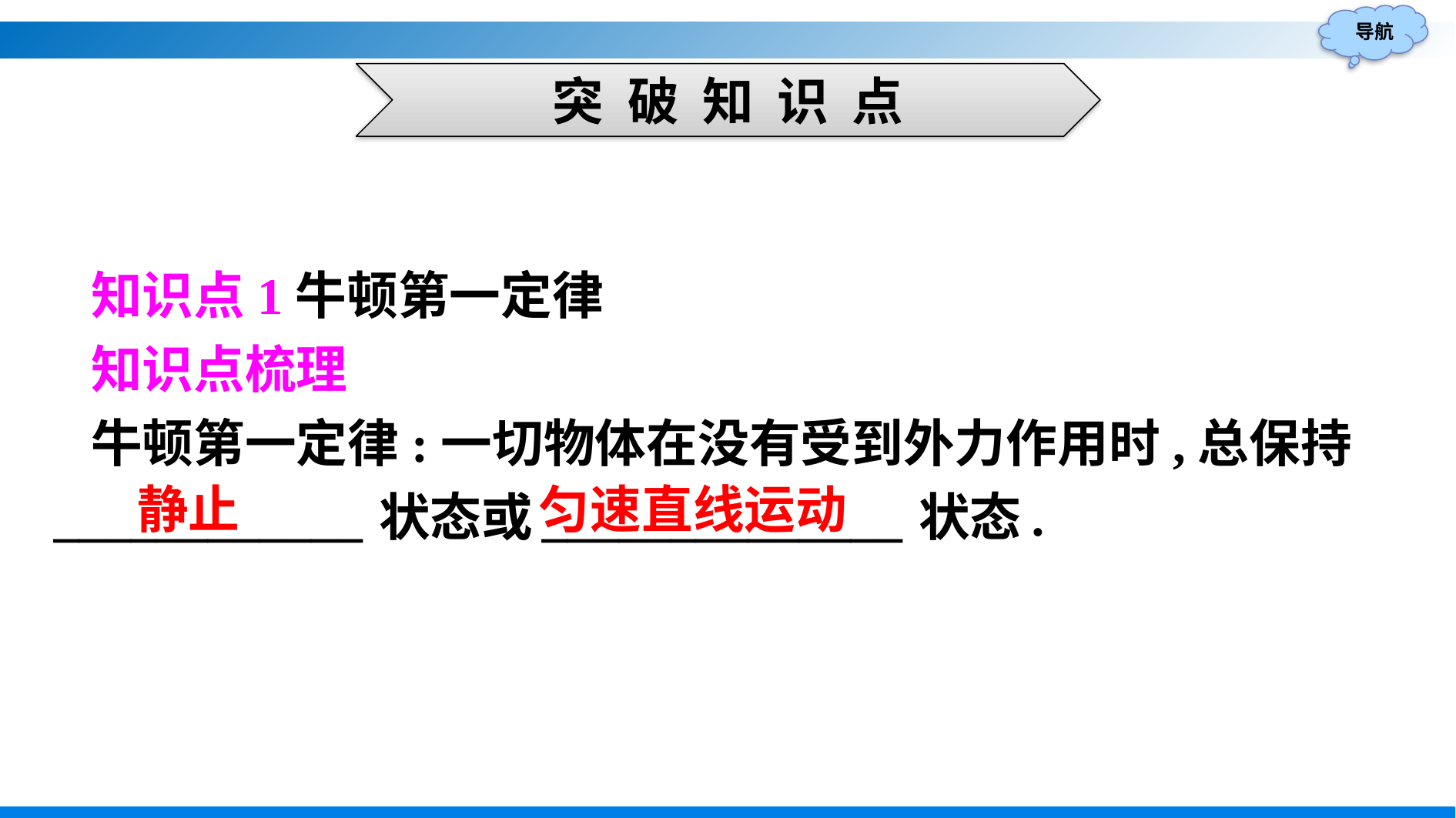

突  破  知  识  点
知识点1牛顿第一定律
知识点梳理
牛顿第一定律:一切物体在没有受到外力作用时,总保持____________状态或______________状态.
静止
匀速直线运动